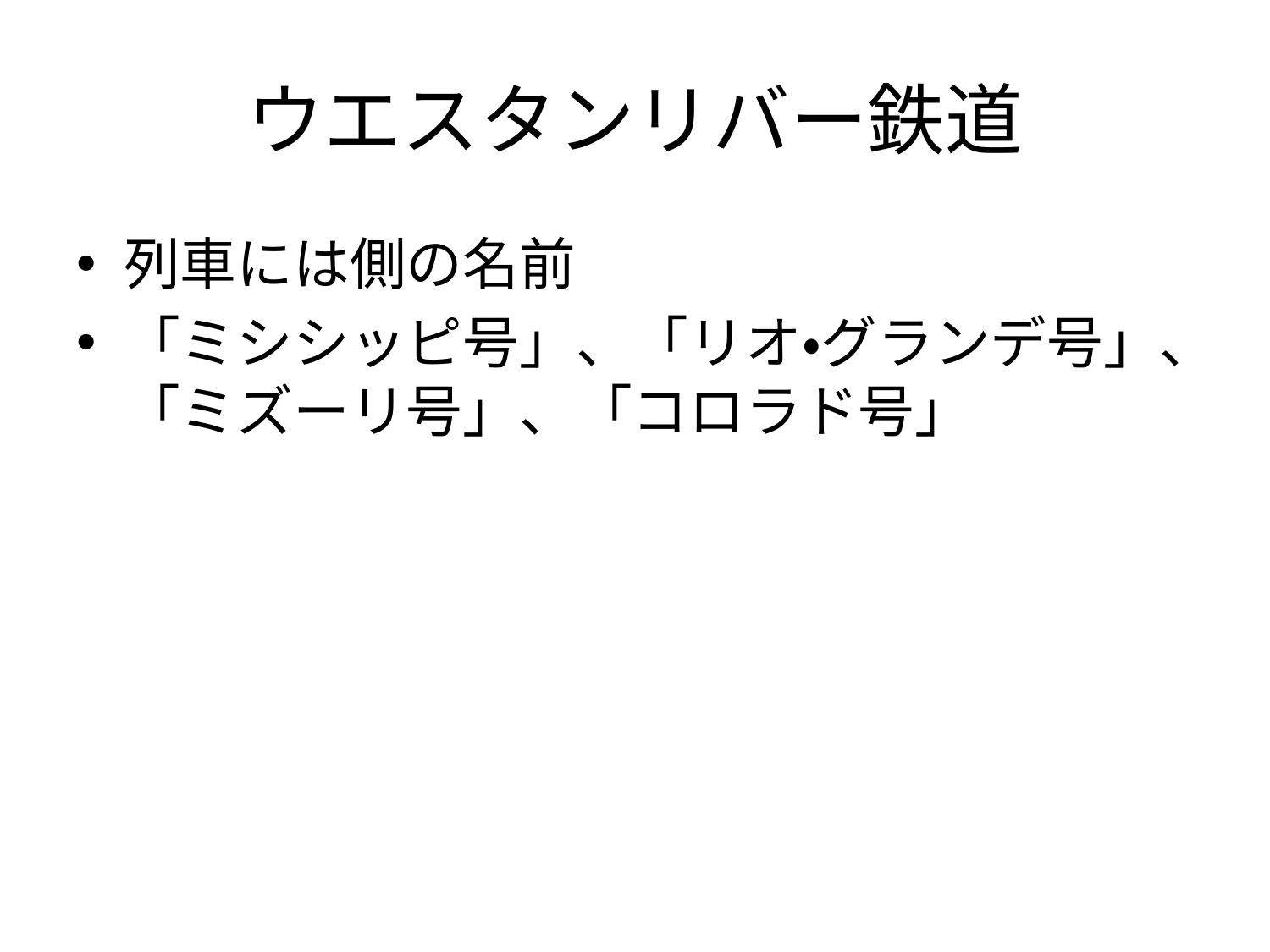

# ウエスタンリバー鉄道
列車には側の名前
「ミシシッピ号」、「リオ・グランデ号」、「ミズーリ号」、「コロラド号」